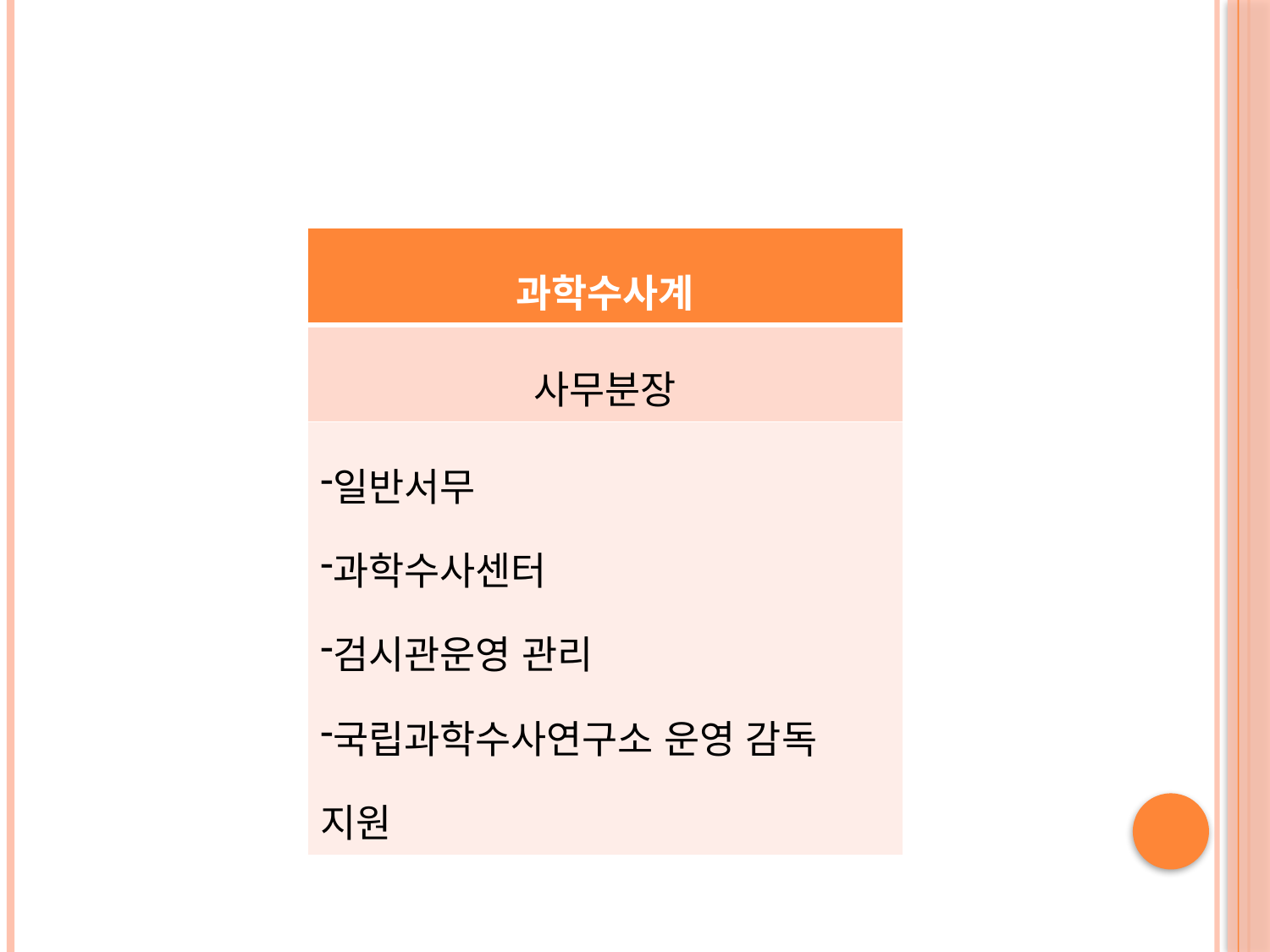

#
| 과학수사계 |
| --- |
| 사무분장 |
| 일반서무 과학수사센터 검시관운영 관리 국립과학수사연구소 운영 감독 지원 |